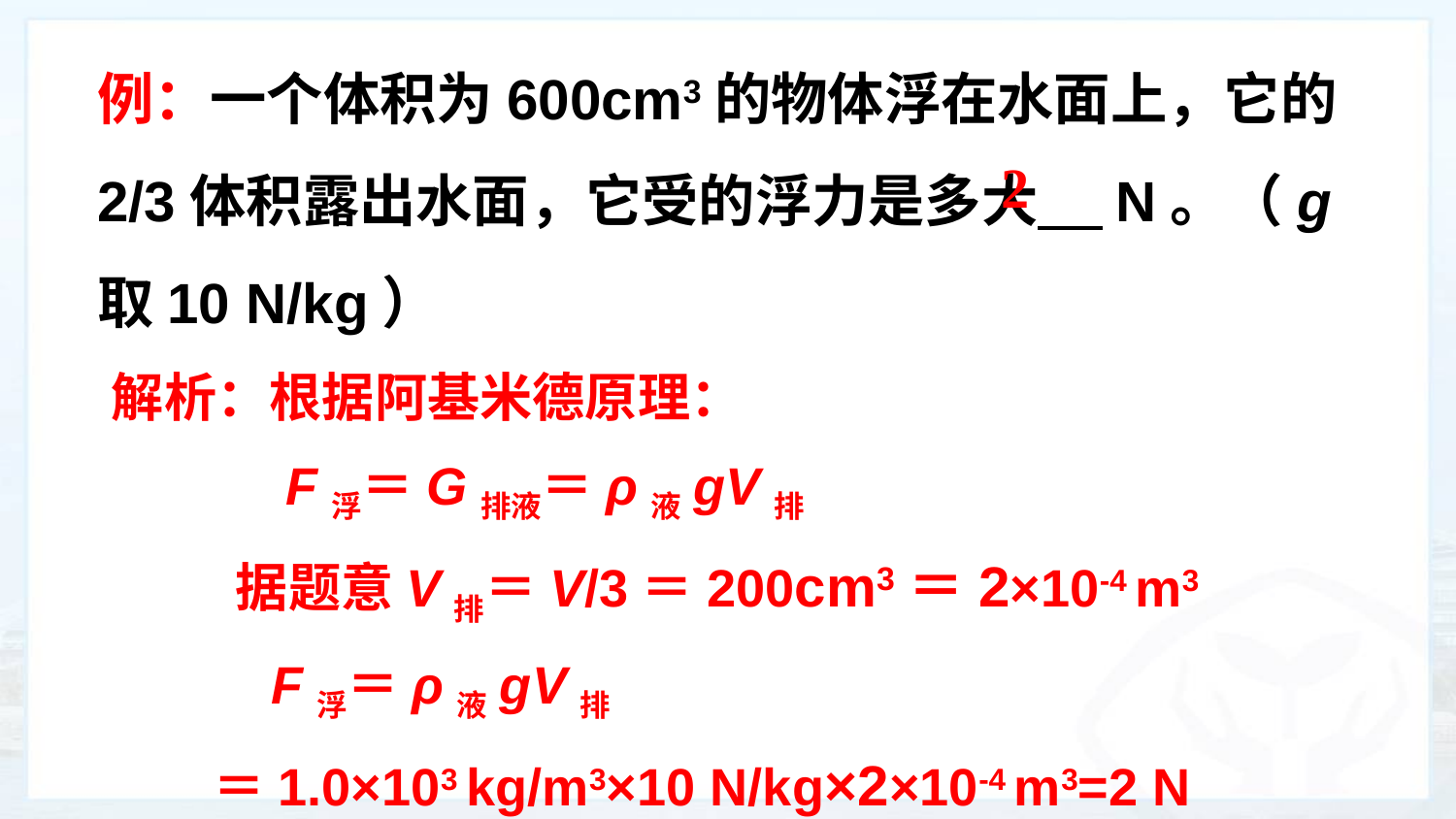

例：一个体积为600cm3的物体浮在水面上，它的2/3体积露出水面，它受的浮力是多大     N。（g取10 N/kg）
2
解析：根据阿基米德原理：
            F浮＝G排液＝ρ液gV排
　      据题意V排＝V/3＝200cm3＝2×10-4 m3
           F浮＝ρ液gV排
             ＝1.0×103 kg/m3×10 N/kg×2×10-4 m3=2 N